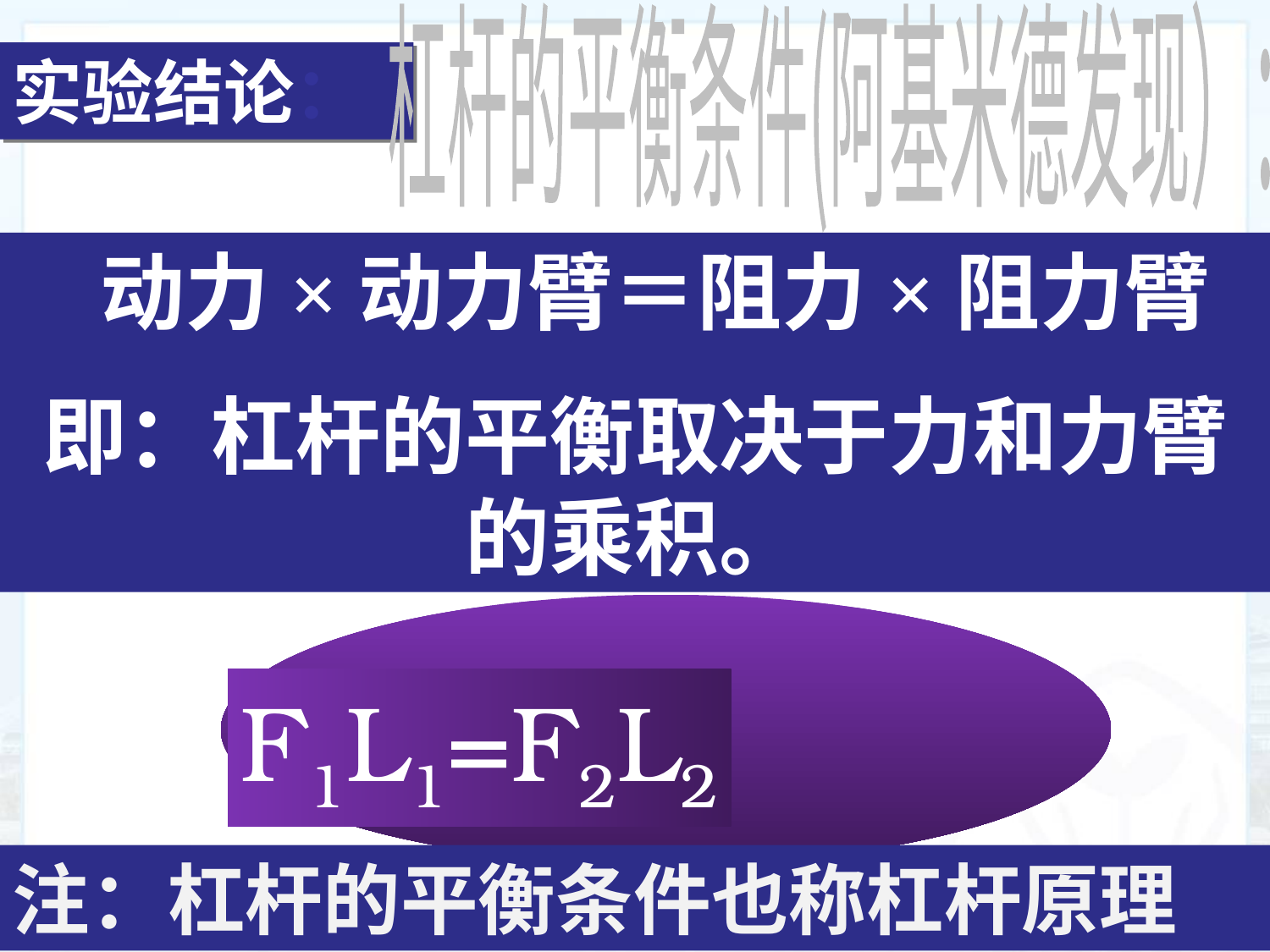

杠杆的平衡条件(阿基米德发现）：
实验结论：
 动力×动力臂＝阻力×阻力臂
即：杠杆的平衡取决于力和力臂的乘积。

F1L1=F2L2
注：杠杆的平衡条件也称杠杆原理